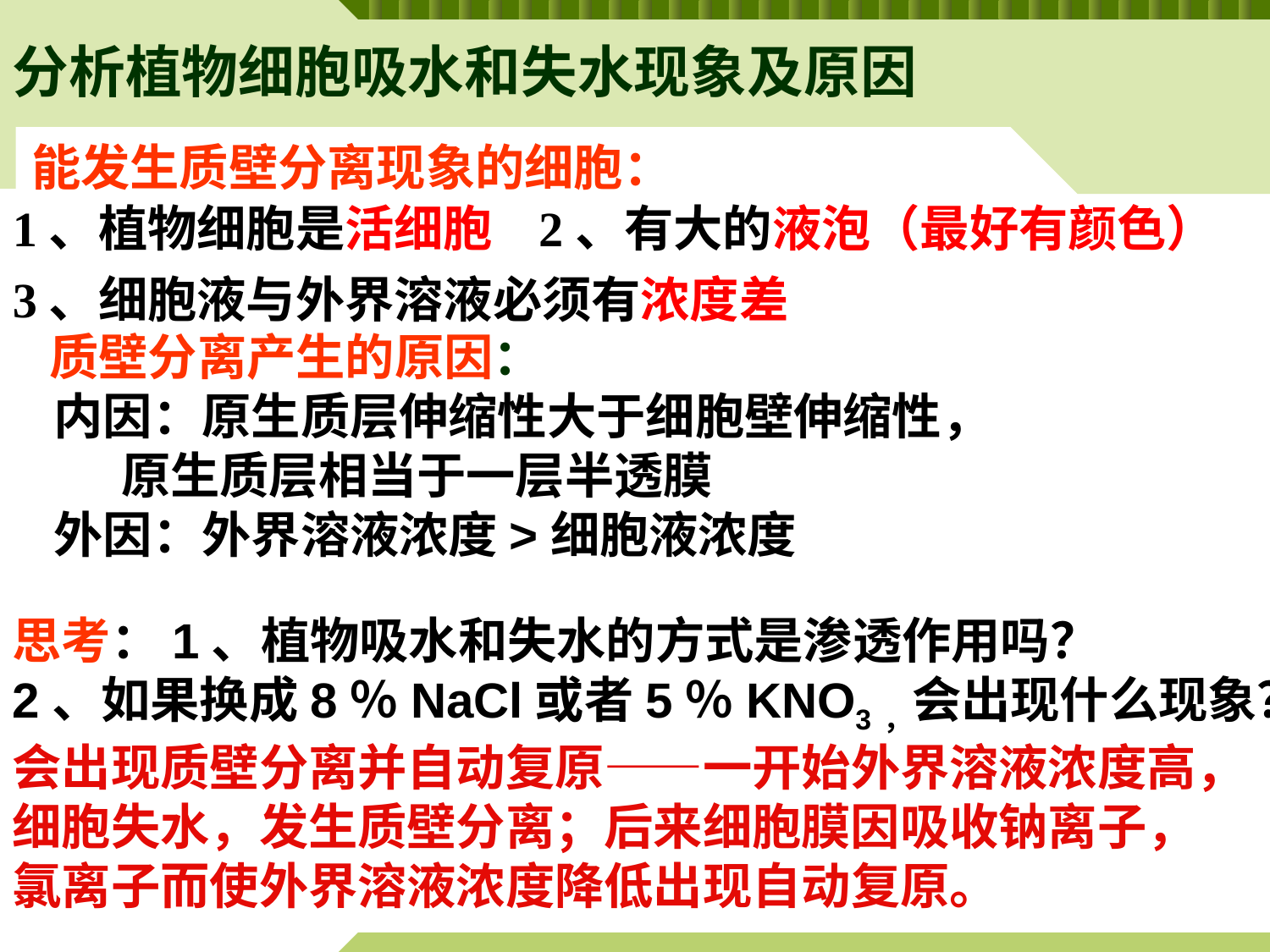

分析植物细胞吸水和失水现象及原因
能发生质壁分离现象的细胞：
1、植物细胞是活细胞   2、有大的液泡（最好有颜色）
3、细胞液与外界溶液必须有浓度差
质壁分离产生的原因：
     内因：原生质层伸缩性大于细胞壁伸缩性，
           原生质层相当于一层半透膜
     外因：外界溶液浓度>细胞液浓度
思考：1、植物吸水和失水的方式是渗透作用吗？
2、如果换成8％NaCl或者5％KNO3，会出现什么现象？
会出现质壁分离并自动复原——一开始外界溶液浓度高，细胞失水，发生质壁分离；后来细胞膜因吸收钠离子，氯离子而使外界溶液浓度降低出现自动复原。